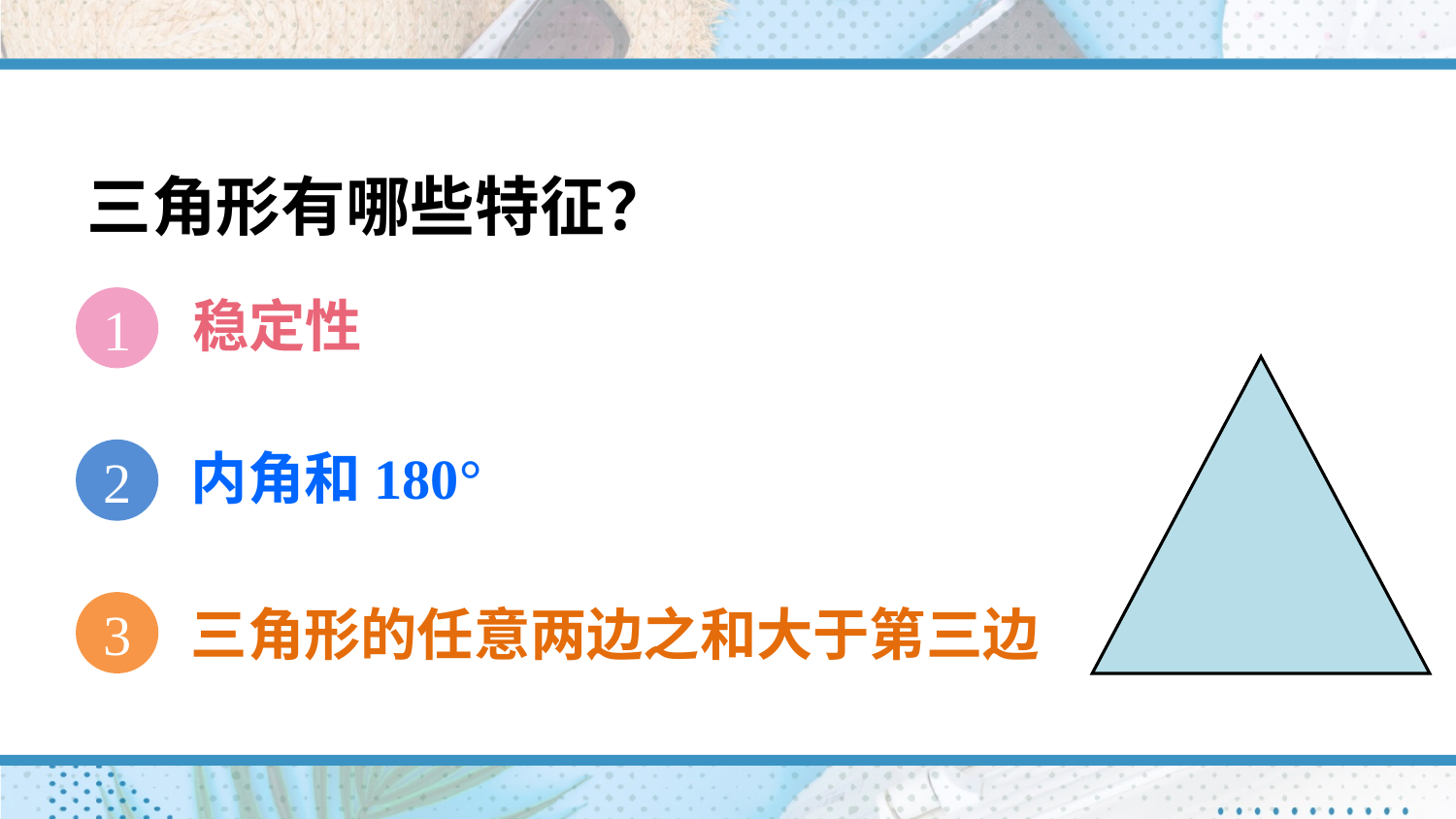

三角形有哪些特征？
稳定性
1

内角和180°
2
3
三角形的任意两边之和大于第三边